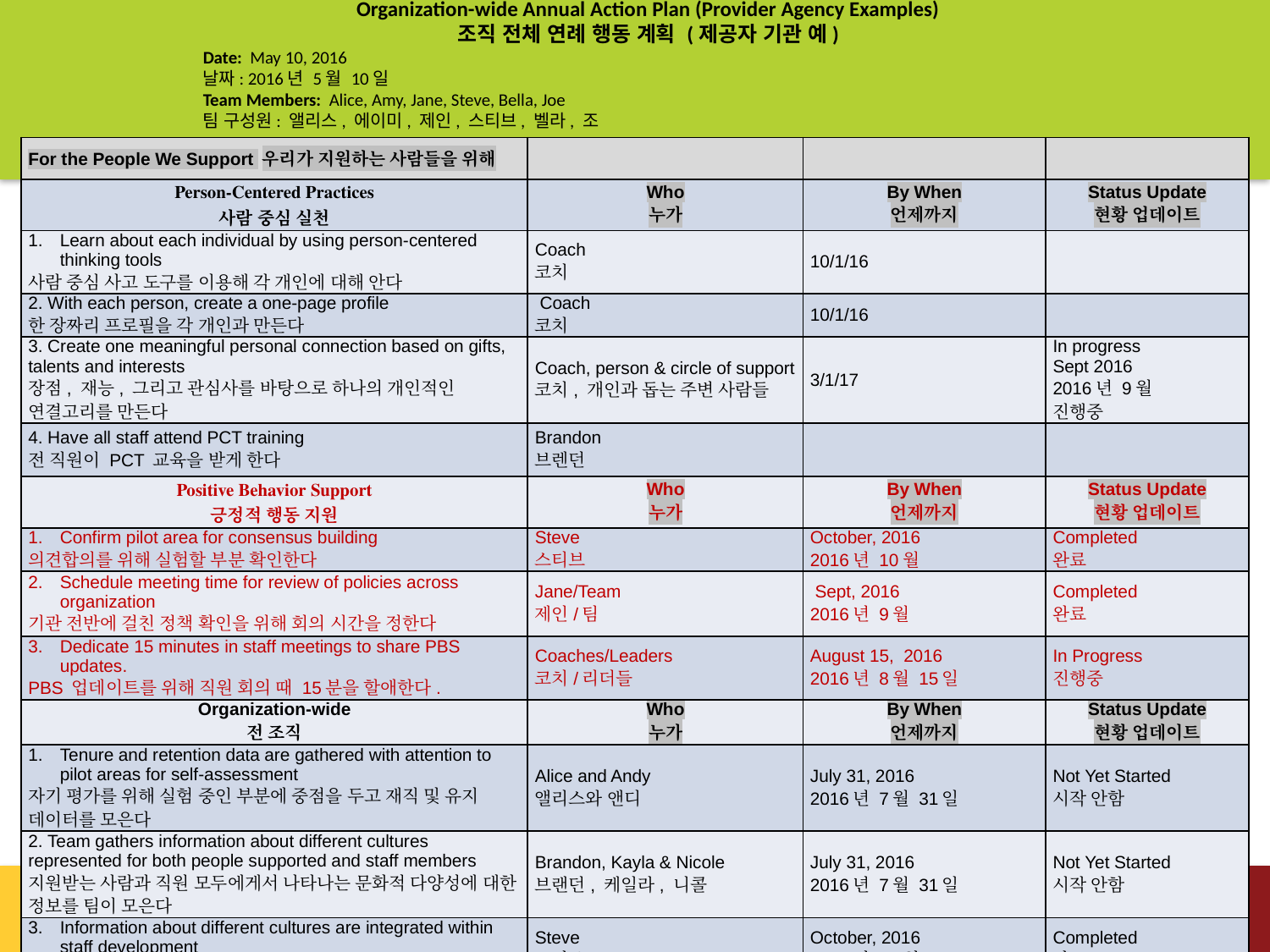

Organization-wide Annual Action Plan (Provider Agency Examples)
조직 전체 연례 행동 계획 (제공자 기관 예)
Date:  May 10, 2016
날짜: 2016년 5월 10일
Team Members:  Alice, Amy, Jane, Steve, Bella, Joe
팀 구성원: 앨리스, 에이미, 제인, 스티브, 벨라, 조
| For the People We Support 우리가 지원하는 사람들을 위해 |  |  |  |
| --- | --- | --- | --- |
| Person-Centered Practices 사람 중심 실천 | Who 누가 | By When 언제까지 | Status Update 현황 업데이트 |
| Learn about each individual by using person-centered thinking tools 사람 중심 사고 도구를 이용해 각 개인에 대해 안다 | Coach 코치 | 10/1/16 |  |
| 2. With each person, create a one-page profile 한 장짜리 프로필을 각 개인과 만든다 | Coach 코치 | 10/1/16 |  |
| 3. Create one meaningful personal connection based on gifts, talents and interests 장점, 재능, 그리고 관심사를 바탕으로 하나의 개인적인 연결고리를 만든다 | Coach, person & circle of support 코치, 개인과 돕는 주변 사람들 | 3/1/17 | In progress Sept 2016  2016년 9월 진행중 |
| 4. Have all staff attend PCT training 전 직원이 PCT 교육을 받게 한다 | Brandon 브렌던 |  |  |
| Positive Behavior Support 긍정적 행동 지원 | Who 누가 | By When 언제까지 | Status Update 현황 업데이트 |
| Confirm pilot area for consensus building 의견합의를 위해 실험할 부분 확인한다 | Steve 스티브 | October, 2016 2016년 10월 | Completed 완료 |
| Schedule meeting time for review of policies across organization 기관 전반에 걸친 정책 확인을 위해 회의 시간을 정한다 | Jane/Team 제인/팀 | Sept, 2016 2016년 9월 | Completed 완료 |
| Dedicate 15 minutes in staff meetings to share PBS updates. PBS 업데이트를 위해 직원 회의 때 15분을 할애한다. | Coaches/Leaders 코치/리더들 | August 15, 2016 2016년 8월 15일 | In Progress 진행중 |
| Organization-wide 전 조직 | Who 누가 | By When 언제까지 | Status Update 현황 업데이트 |
| Tenure and retention data are gathered with attention to pilot areas for self-assessment 자기 평가를 위해 실험 중인 부분에 중점을 두고 재직 및 유지 데이터를 모은다 | Alice and Andy 앨리스와 앤디 | July 31, 2016 2016년 7월 31일 | Not Yet Started 시작 안함 |
| 2. Team gathers information about different cultures represented for both people supported and staff members 지원받는 사람과 직원 모두에게서 나타나는 문화적 다양성에 대한 정보를 팀이 모은다 | Brandon, Kayla & Nicole 브랜던, 케일라, 니콜 | July 31, 2016 2016년 7월 31일 | Not Yet Started 시작 안함 |
| Information about different cultures are integrated within staff development 문화적 다양성에 대한 정보를 직원 개발에 통합한다 | Steve 스티브 | October, 2016 2016년 10월 | Completed 완료 |